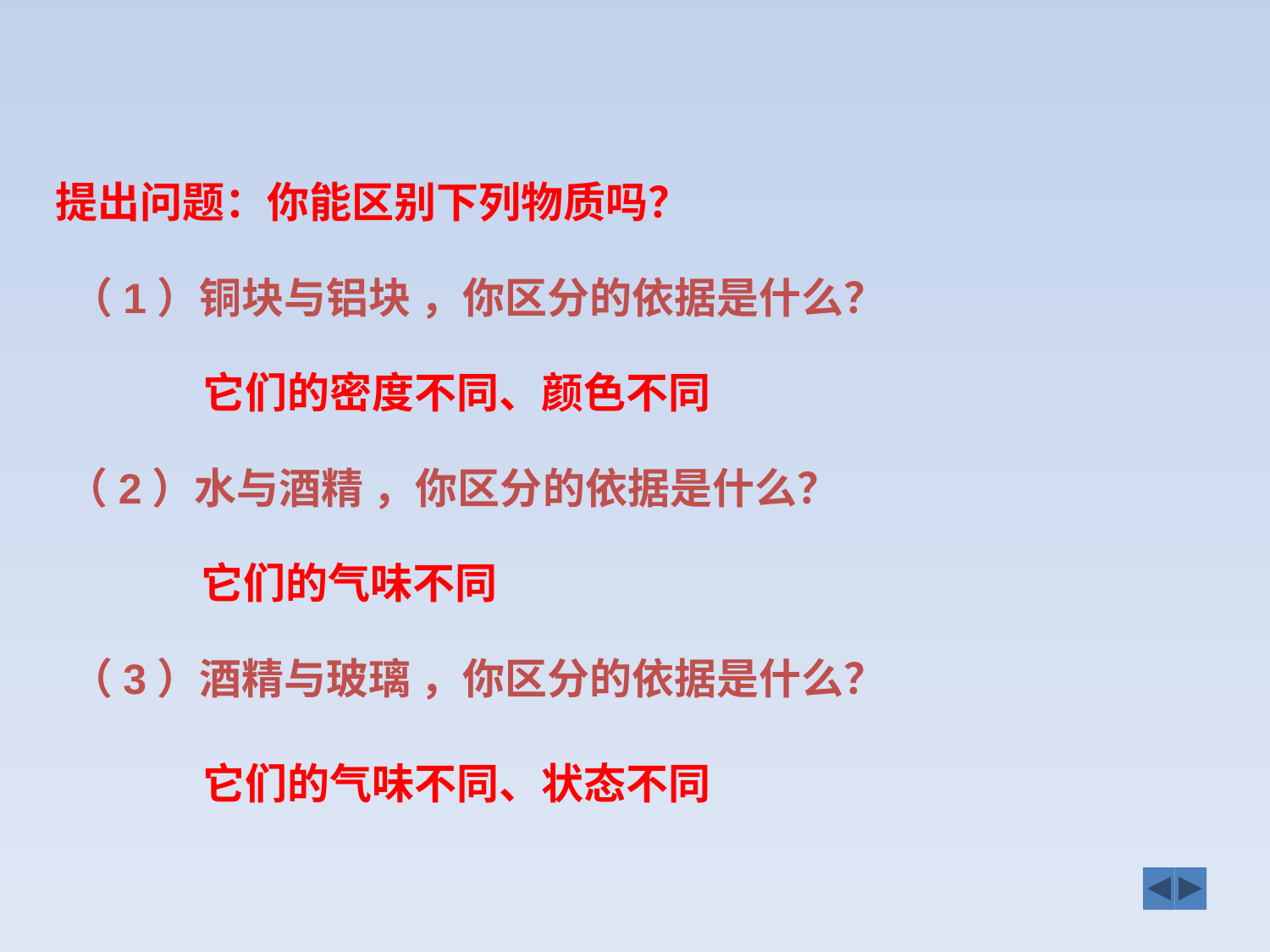

提出问题：你能区别下列物质吗？
（1）铜块与铝块 ，你区分的依据是什么？
它们的密度不同、颜色不同
（2）水与酒精 ，你区分的依据是什么？
它们的气味不同
（3）酒精与玻璃 ，你区分的依据是什么？
它们的气味不同、状态不同